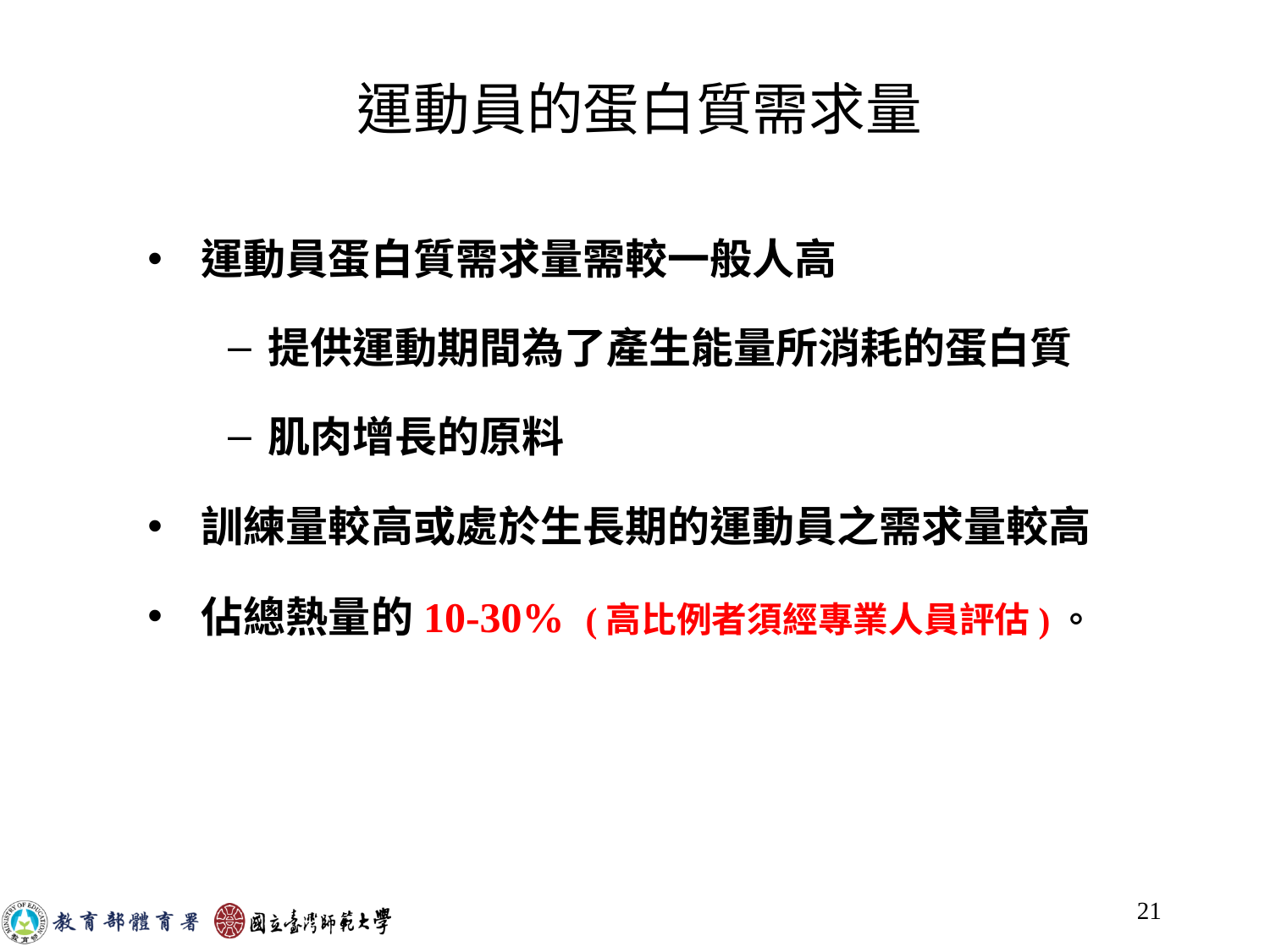

# 運動員的蛋白質需求量
運動員蛋白質需求量需較一般人高
提供運動期間為了產生能量所消耗的蛋白質
肌肉增長的原料
訓練量較高或處於生長期的運動員之需求量較高
佔總熱量的10-30%  (高比例者須經專業人員評估)。
21